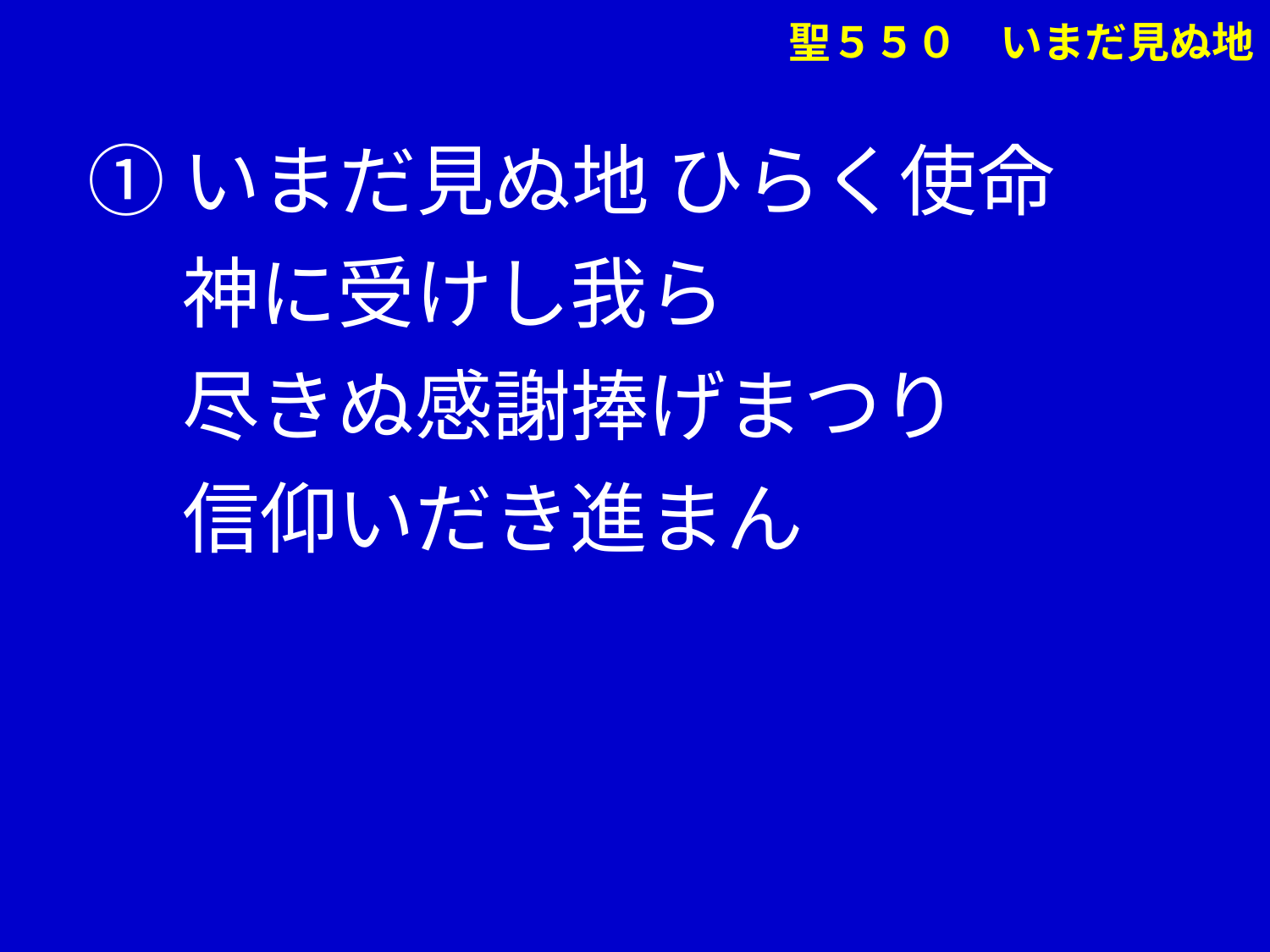

聖５５０　いまだ見ぬ地
①いまだ見ぬ地 ひらく使命
　 神に受けし我ら
　 尽きぬ感謝捧げまつり
　 信仰いだき進まん